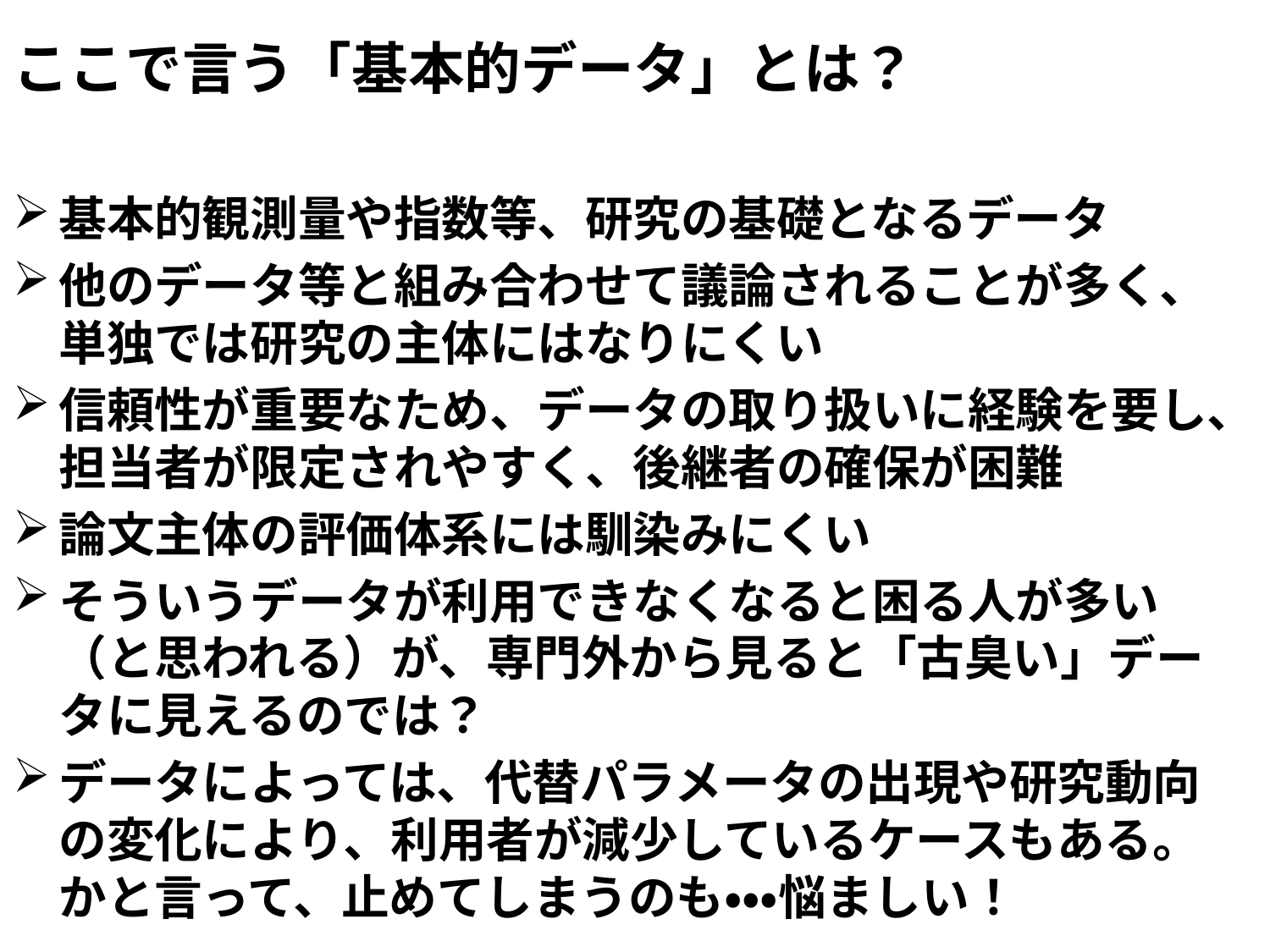

ここで言う「基本的データ」とは？

基本的観測量や指数等、研究の基礎となるデータ
他のデータ等と組み合わせて議論されることが多く、単独では研究の主体にはなりにくい
信頼性が重要なため、データの取り扱いに経験を要し、担当者が限定されやすく、後継者の確保が困難
論文主体の評価体系には馴染みにくい
そういうデータが利用できなくなると困る人が多い（と思われる）が、専門外から見ると「古臭い」データに見えるのでは？
データによっては、代替パラメータの出現や研究動向の変化により、利用者が減少しているケースもある。かと言って、止めてしまうのも・・・悩ましい！